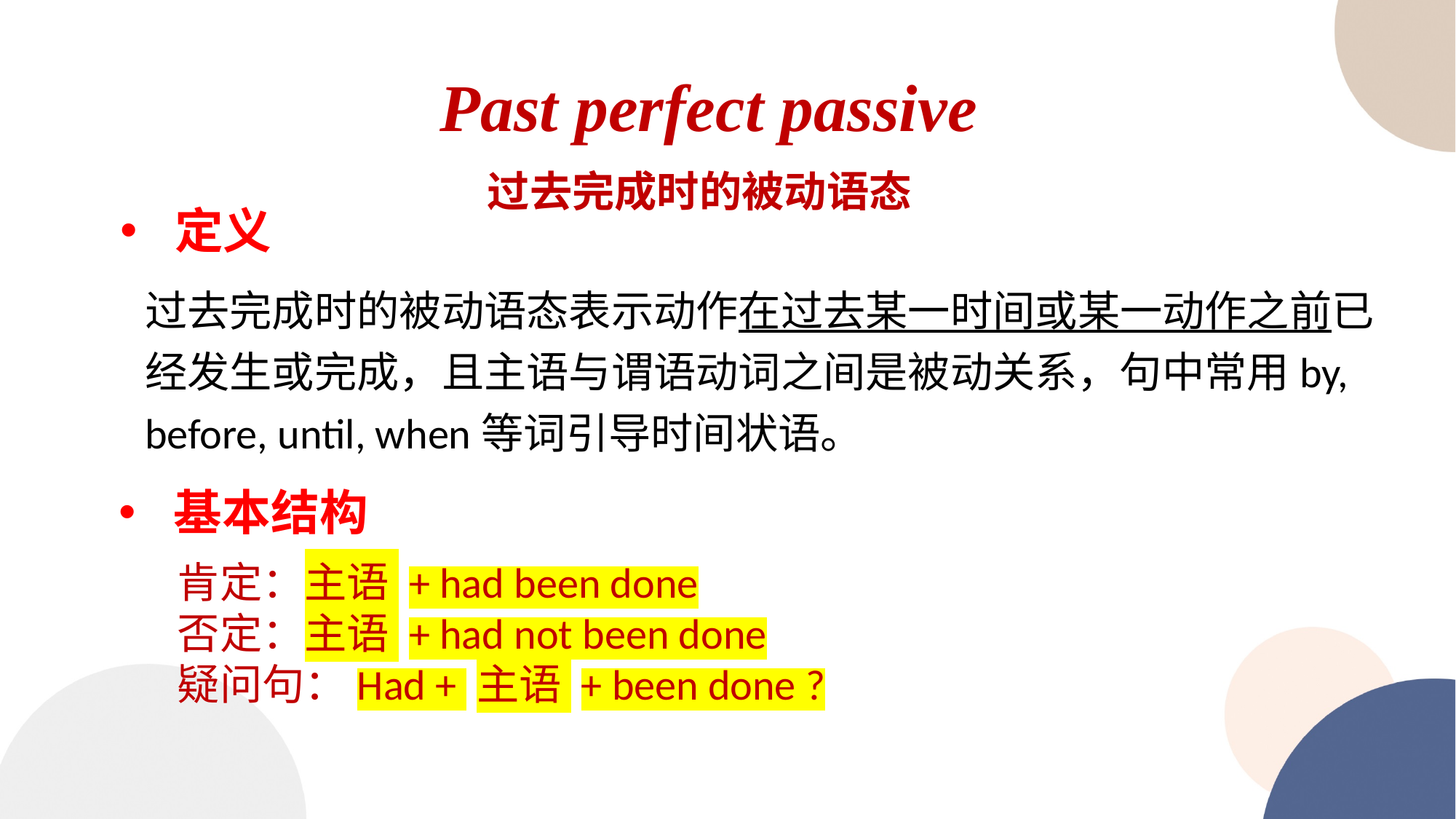

Past perfect passive
过去完成时的被动语态
定义
过去完成时的被动语态表示动作在过去某一时间或某一动作之前已经发生或完成，且主语与谓语动词之间是被动关系，句中常用by, before, until, when等词引导时间状语。
基本结构
肯定：主语 + had been done
否定：主语 + had not been done
疑问句：Had + 主语 + been done ?